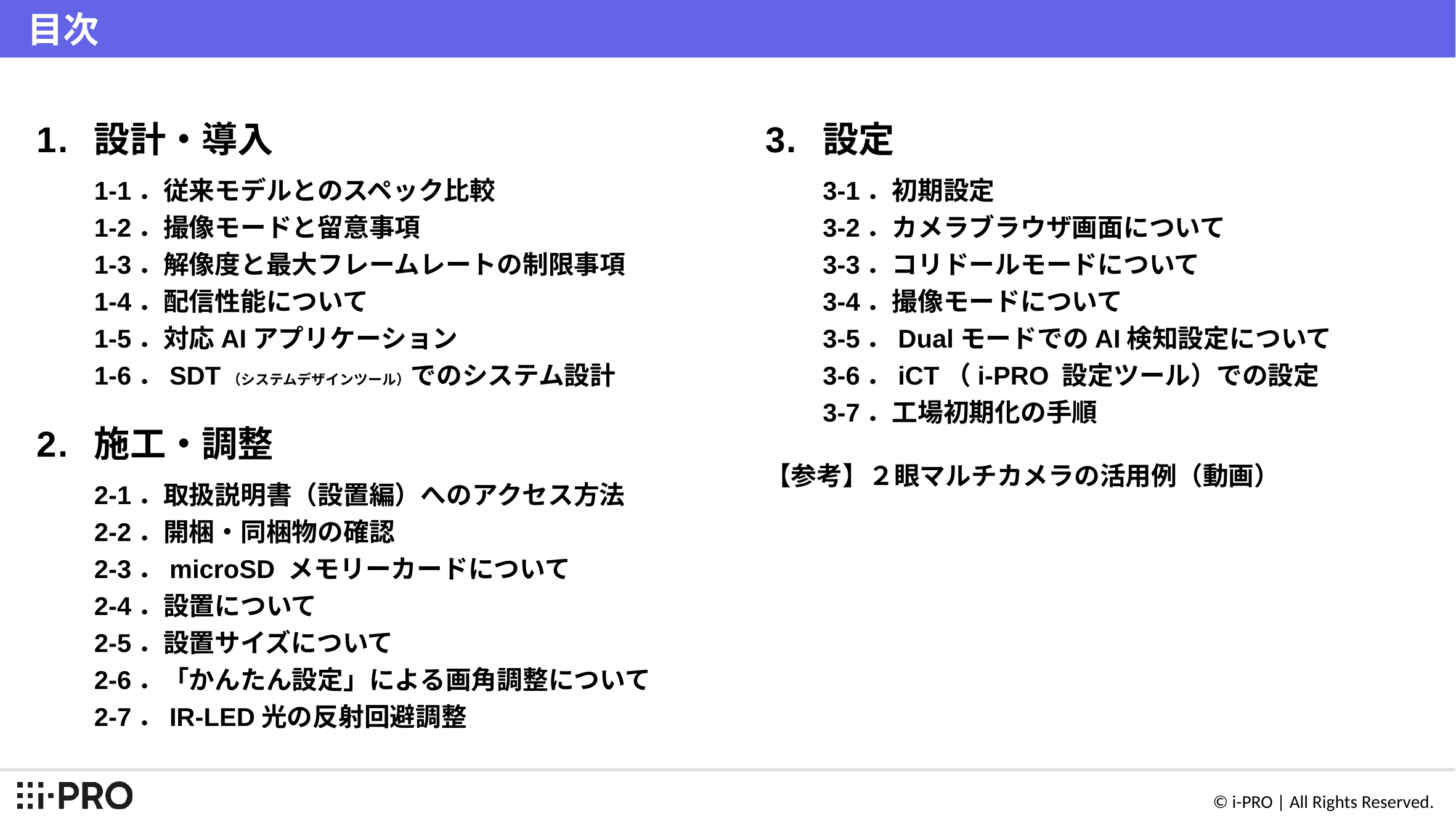

# 目次
設計・導入
1-1．従来モデルとのスペック比較
1-2．撮像モードと留意事項
1-3．解像度と最大フレームレートの制限事項
1-4．配信性能について
1-5．対応AIアプリケーション
1-6．SDT（システムデザインツール）でのシステム設計
施工・調整
2-1．取扱説明書（設置編）へのアクセス方法
2-2．開梱・同梱物の確認
2-3．microSD メモリーカードについて
2-4．設置について
2-5．設置サイズについて
2-6．「かんたん設定」による画角調整について
2-7．IR-LED光の反射回避調整
設定
3-1．初期設定
3-2．カメラブラウザ画面について
3-3．コリドールモードについて
3-4．撮像モードについて
3-5．DualモードでのAI検知設定について
3-6．iCT（i-PRO 設定ツール）での設定
3-7．工場初期化の手順
【参考】２眼マルチカメラの活用例（動画）